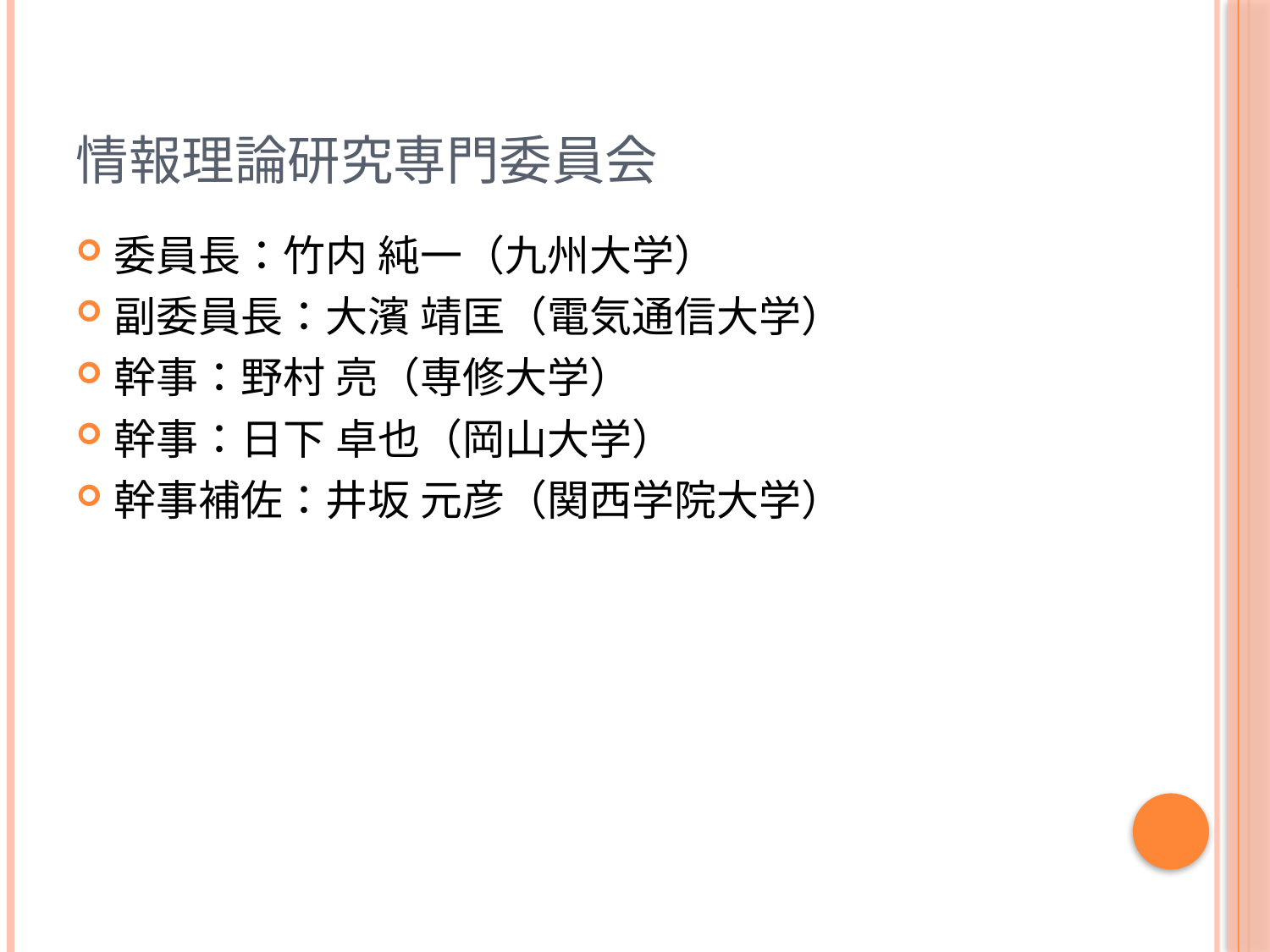

# 情報理論研究専門委員会
委員長：竹内 純一（九州大学）
副委員長：大濱 靖匡（電気通信大学）
幹事：野村 亮（専修大学）
幹事：日下 卓也（岡山大学）
幹事補佐：井坂 元彦（関西学院大学）